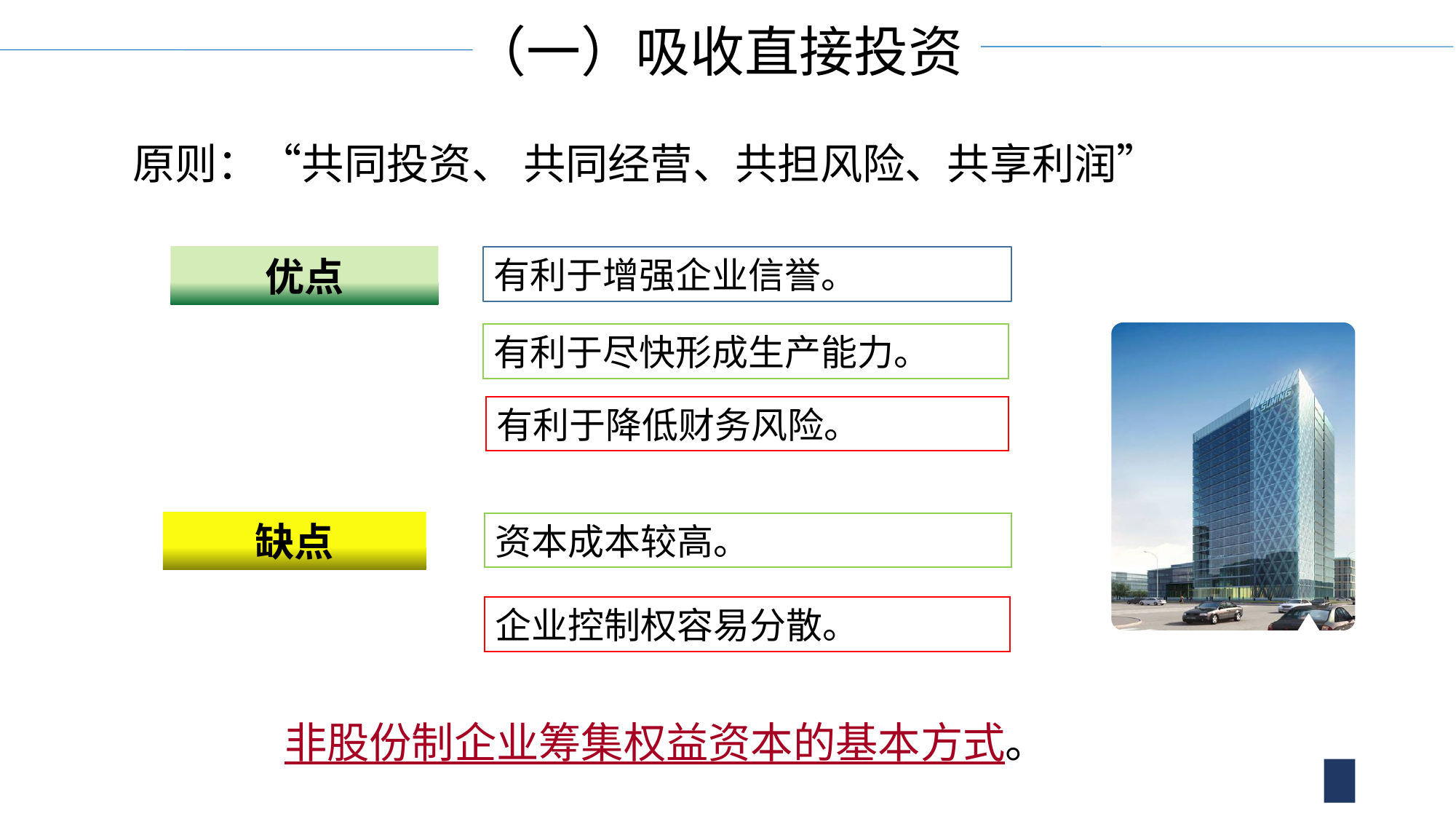

（一）吸收直接投资

原则：“共同投资、 共同经营、共担风险、共享利润”
优点
有利于增强企业信誉。

有利于尽快形成生产能力。
有利于降低财务风险。
缺点
资本成本较高。
企业控制权容易分散。
非股份制企业筹集权益资本的基本方式。
16